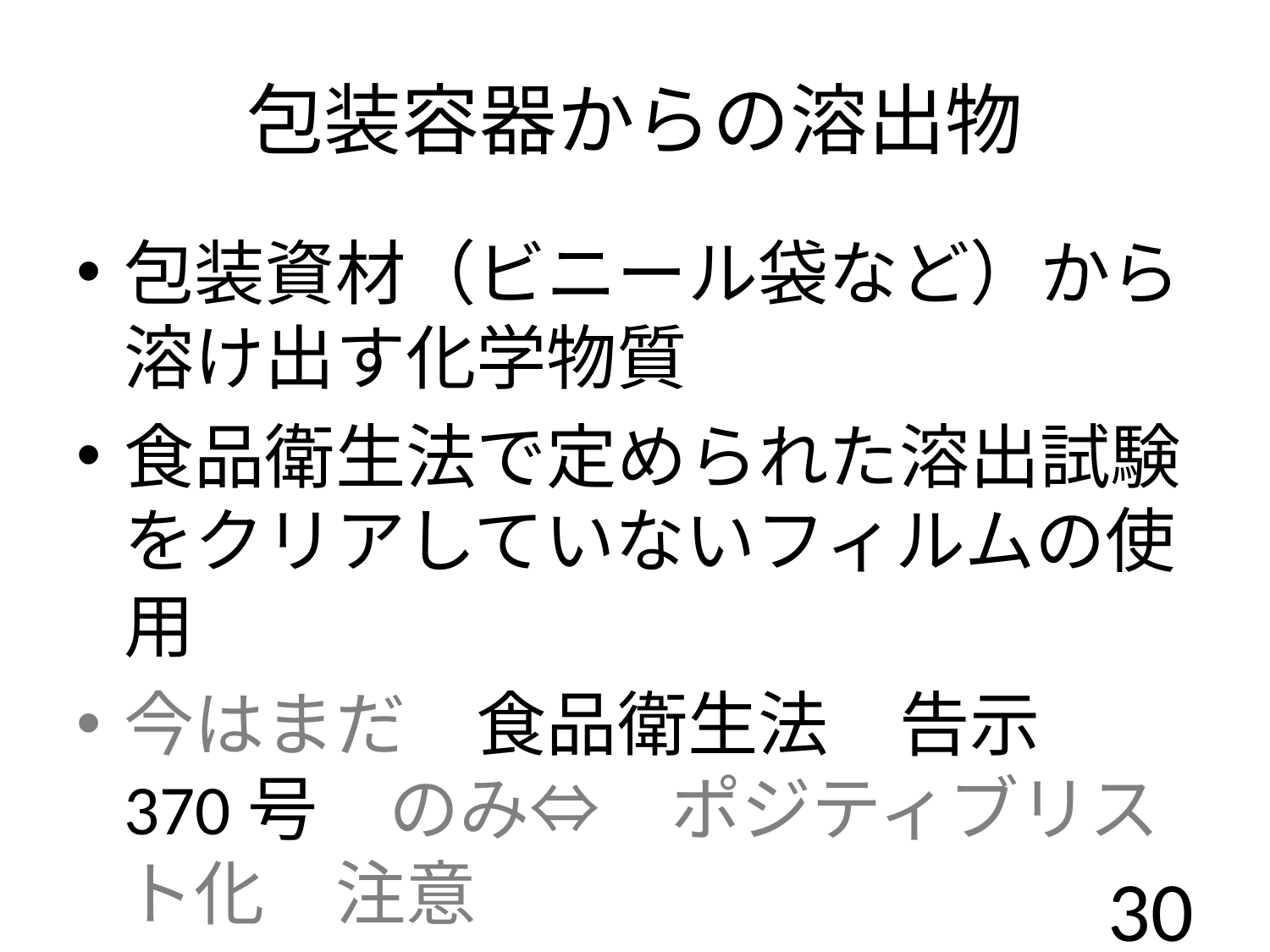

# 包装容器からの溶出物
包装資材（ビニール袋など）から溶け出す化学物質
食品衛生法で定められた溶出試験をクリアしていないフィルムの使用
今はまだ　食品衛生法　告示　370号　のみ⇔　ポジティブリスト化　注意

30